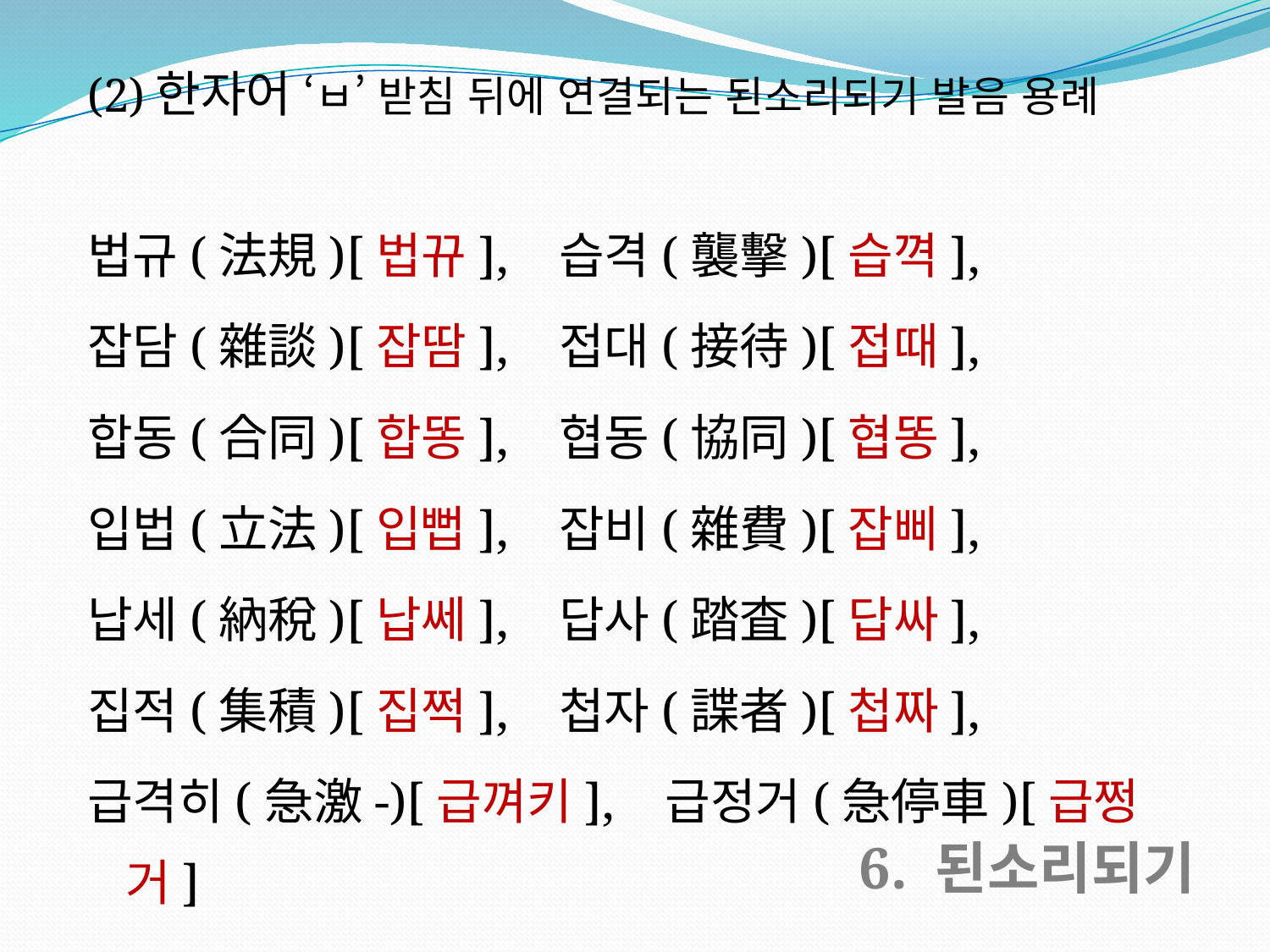

(2)한자어 ‘ㅂ’ 받침 뒤에 연결되는 된소리되기 발음 용례
법규(法規)[법뀨],   습격(襲擊)[습껵],
잡담(雜談)[잡땀],   접대(接待)[접때],
합동(合同)[합똥],   협동(協同)[협똥],
입법(立法)[입뻡],   잡비(雜費)[잡삐],
납세(納稅)[납쎄],   답사(踏査)[답싸],
집적(集積)[집쩍],   첩자(諜者)[첩짜],
급격히(急激-)[급껴키],   급정거(急停車)[급쩡거]

6. 된소리되기